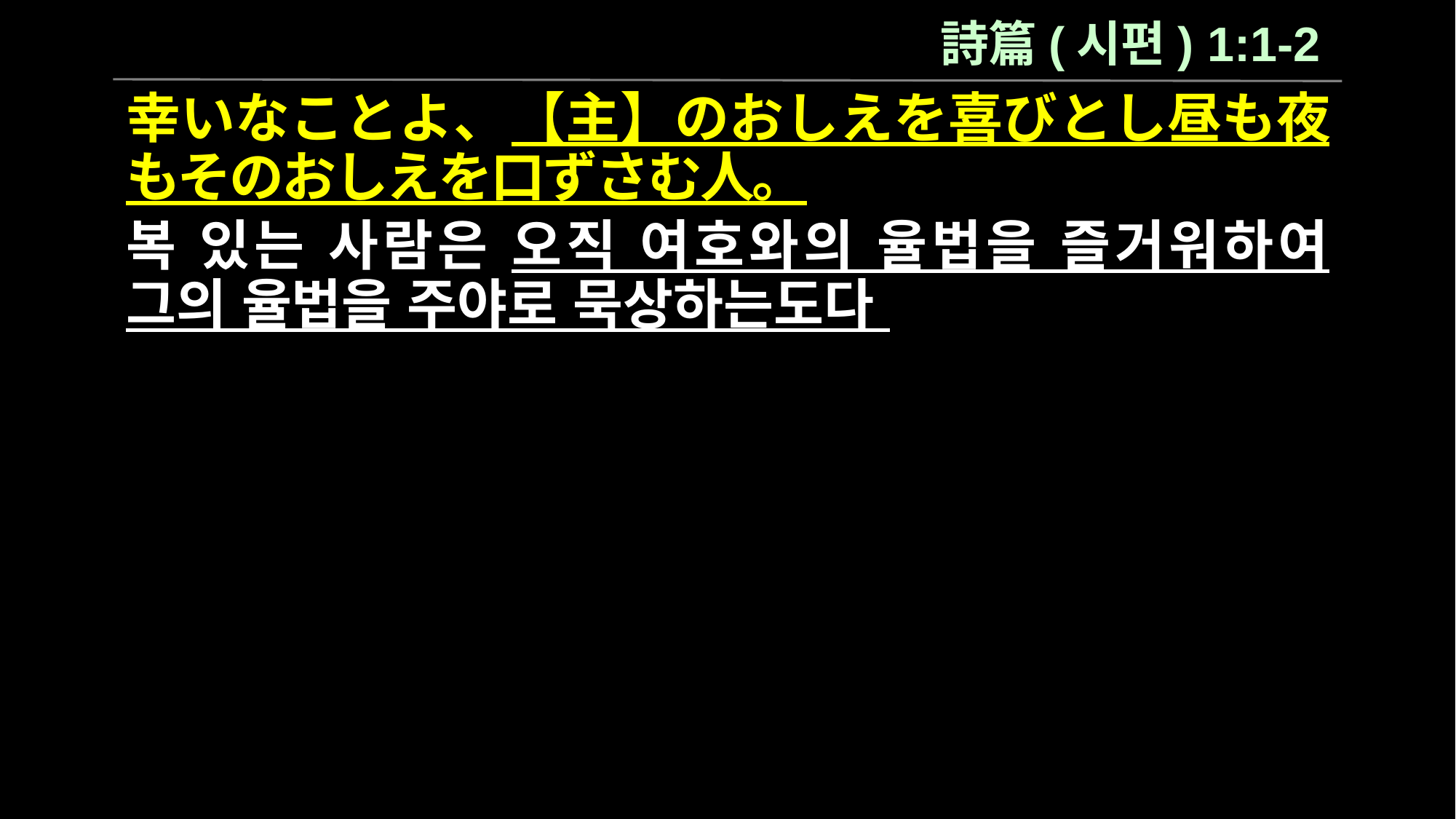

詩篇(시편) 1:1-2

幸いなことよ、【主】のおしえを喜びとし昼も夜もそのおしえを口ずさむ人。
복 있는 사람은 오직 여호와의 율법을 즐거워하여 그의 율법을 주야로 묵상하는도다